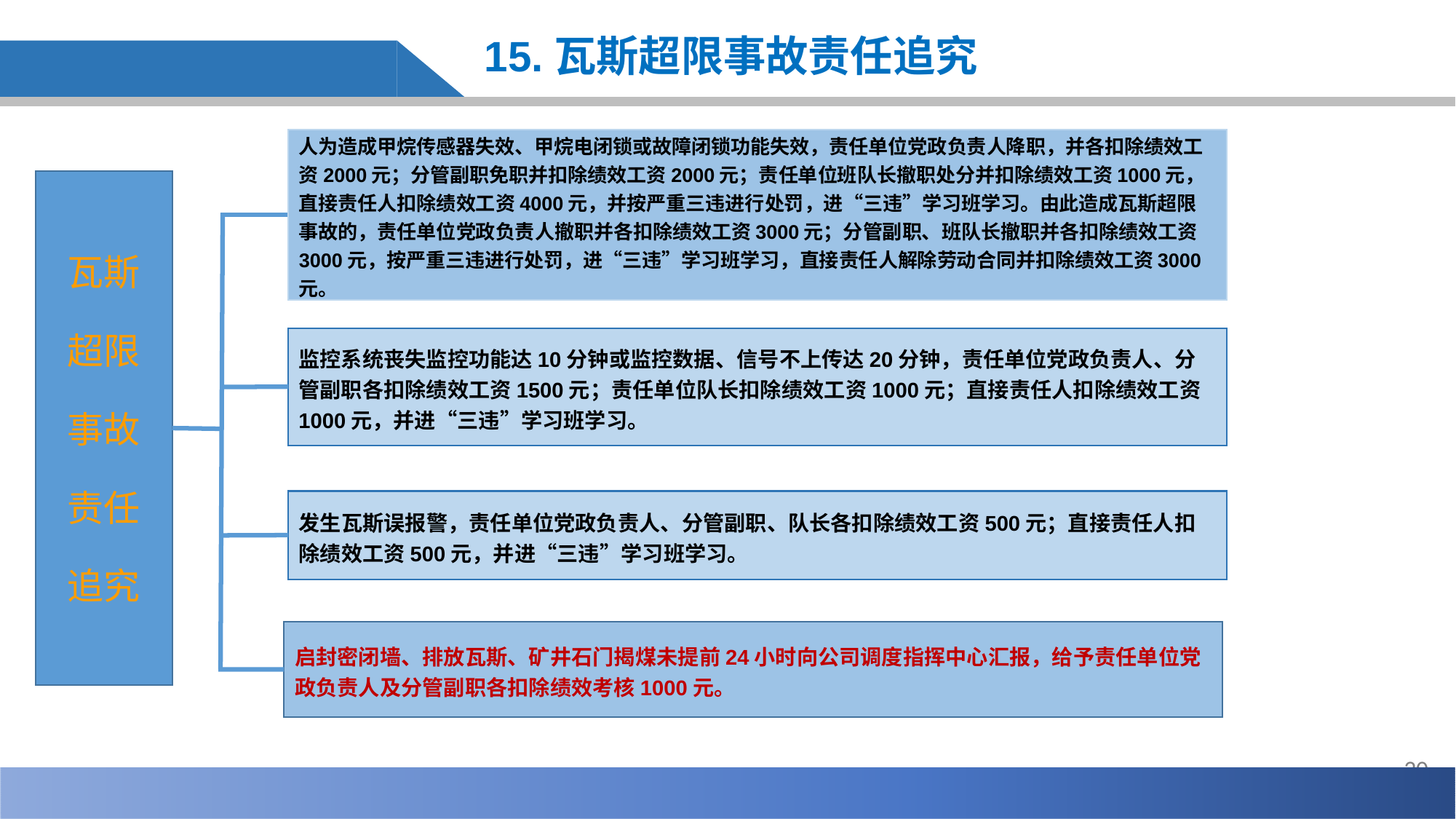

15.瓦斯超限事故责任追究

人为造成甲烷传感器失效、甲烷电闭锁或故障闭锁功能失效，责任单位党政负责人降职，并各扣除绩效工资2000元；分管副职免职并扣除绩效工资2000元；责任单位班队长撤职处分并扣除绩效工资1000元，直接责任人扣除绩效工资4000元，并按严重三违进行处罚，进“三违”学习班学习。由此造成瓦斯超限事故的，责任单位党政负责人撤职并各扣除绩效工资3000元；分管副职、班队长撤职并各扣除绩效工资3000元，按严重三违进行处罚，进“三违”学习班学习，直接责任人解除劳动合同并扣除绩效工资3000元。
瓦斯
超限
事故
责任
追究
监控系统丧失监控功能达10分钟或监控数据、信号不上传达20分钟，责任单位党政负责人、分管副职各扣除绩效工资1500元；责任单位队长扣除绩效工资1000元；直接责任人扣除绩效工资1000元，并进“三违”学习班学习。
发生瓦斯误报警，责任单位党政负责人、分管副职、队长各扣除绩效工资500元；直接责任人扣除绩效工资500元，并进“三违”学习班学习。
启封密闭墙、排放瓦斯、矿井石门揭煤未提前24小时向公司调度指挥中心汇报，给予责任单位党政负责人及分管副职各扣除绩效考核1000元。